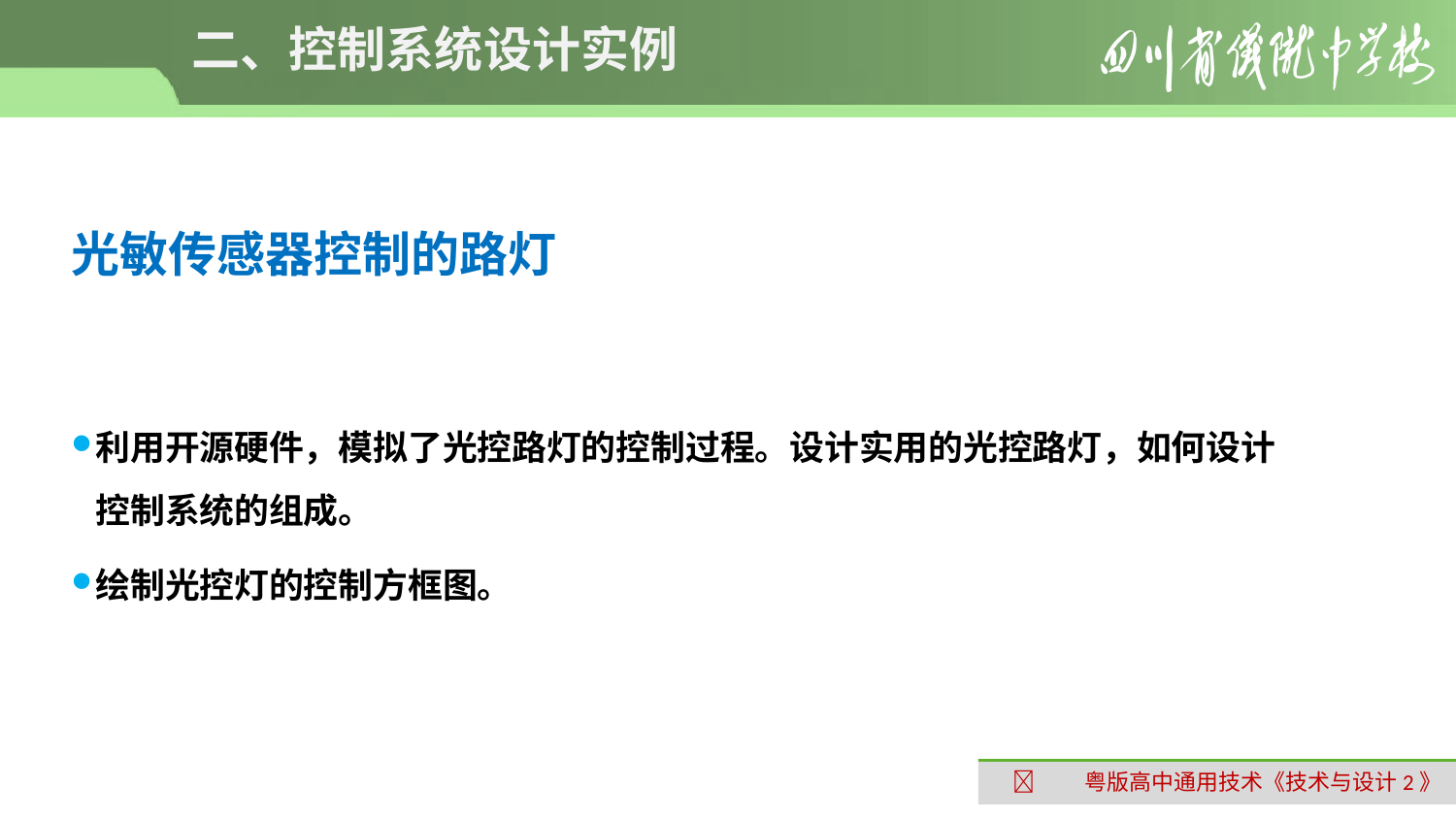

# 二、控制系统设计实例
光敏传感器控制的路灯
利用开源硬件，模拟了光控路灯的控制过程。设计实用的光控路灯，如何设计控制系统的组成。
绘制光控灯的控制方框图。